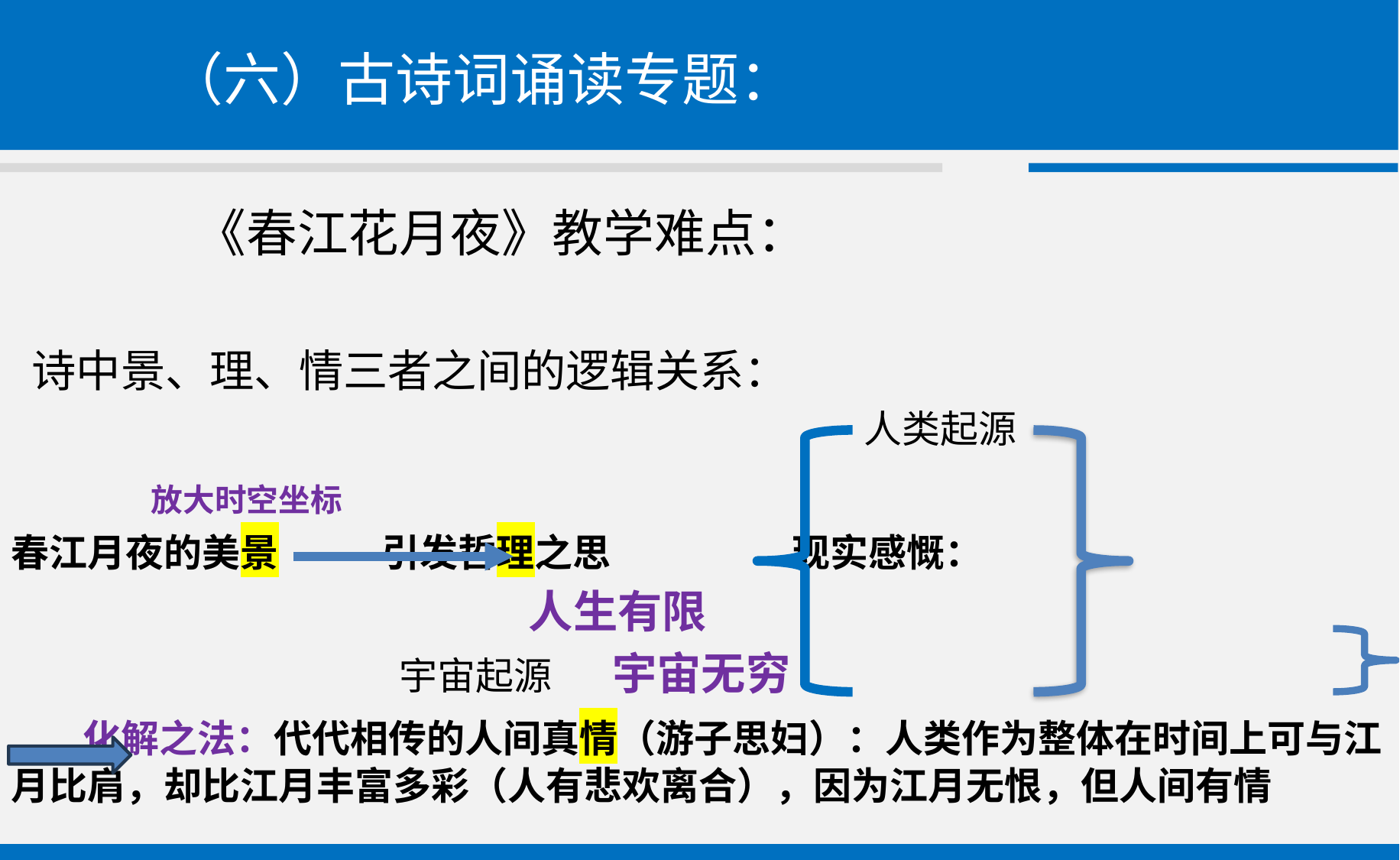

# （六）古诗词诵读专题：

               《春江花月夜》教学难点：

 诗中景、理、情三者之间的逻辑关系：

             放大时空坐标
春江月夜的美景            引发哲理之思                     现实感慨：
                                                   人生有限
                                      宇宙起源       宇宙无穷
      化解之法：代代相传的人间真情（游子思妇）：人类作为整体在时间上可与江月比肩，却比江月丰富多彩（人有悲欢离合），因为江月无恨，但人间有情
人类起源